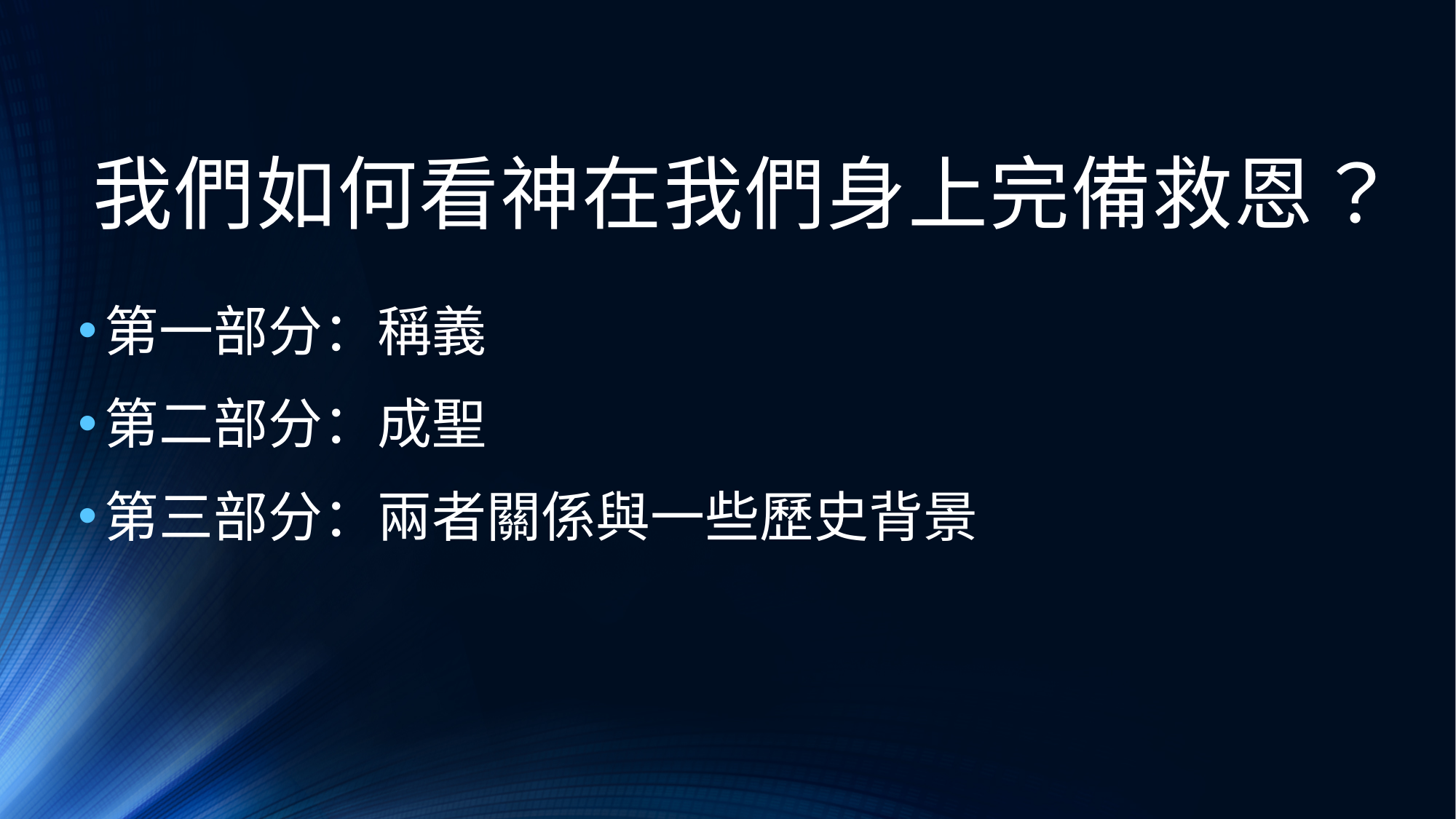

# 我們如何看神在我們身上完備救恩？
第一部分：稱義
第二部分：成聖
第三部分：兩者關係與一些歷史背景